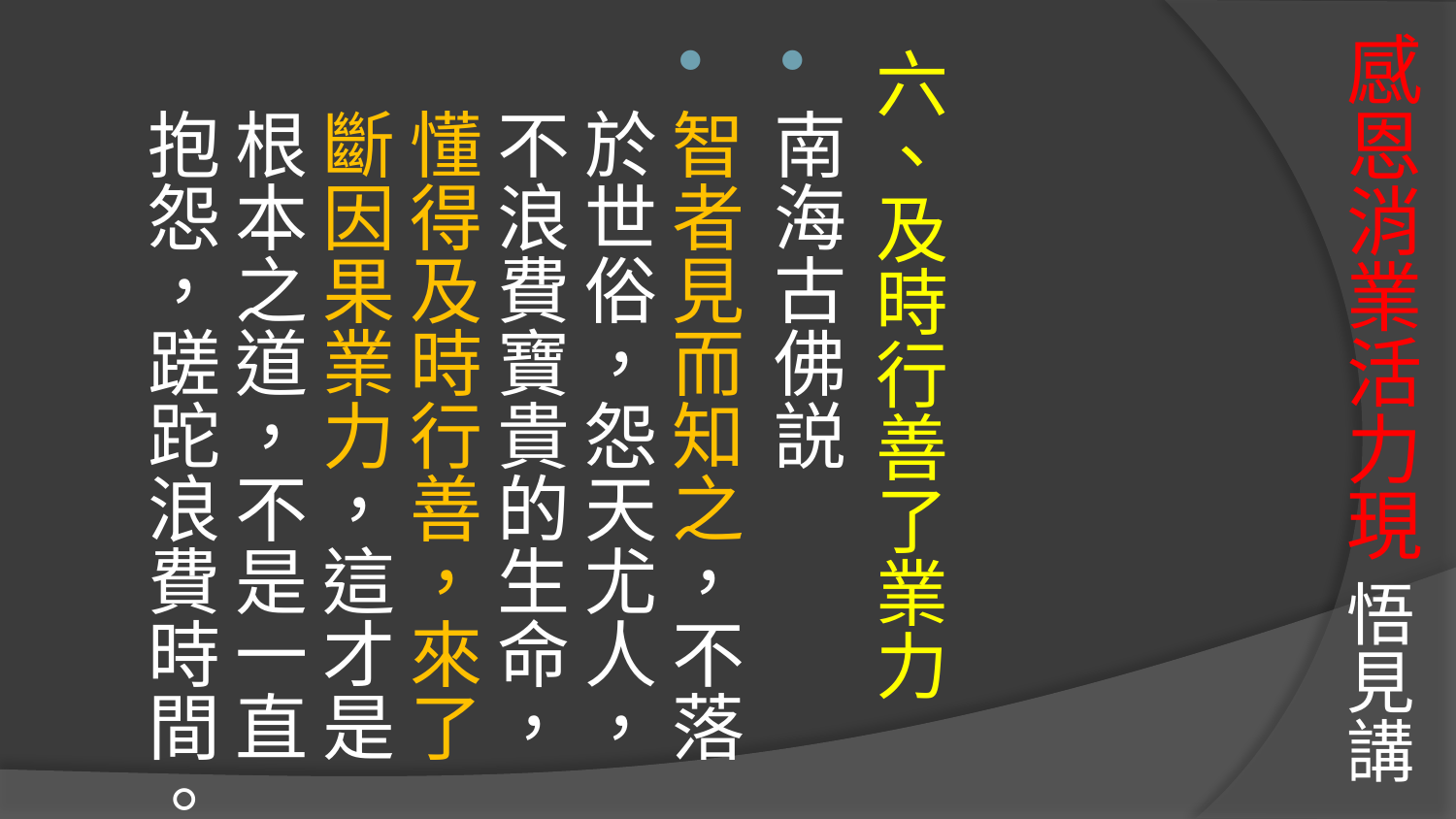

# 感恩消業活力現 悟見講
六、及時行善了業力
南海古佛説
智者見而知之，不落於世俗，怨天尤人，不浪費寶貴的生命，懂得及時行善，來了斷因果業力，這才是根本之道，不是一直抱怨，蹉跎浪費時間。